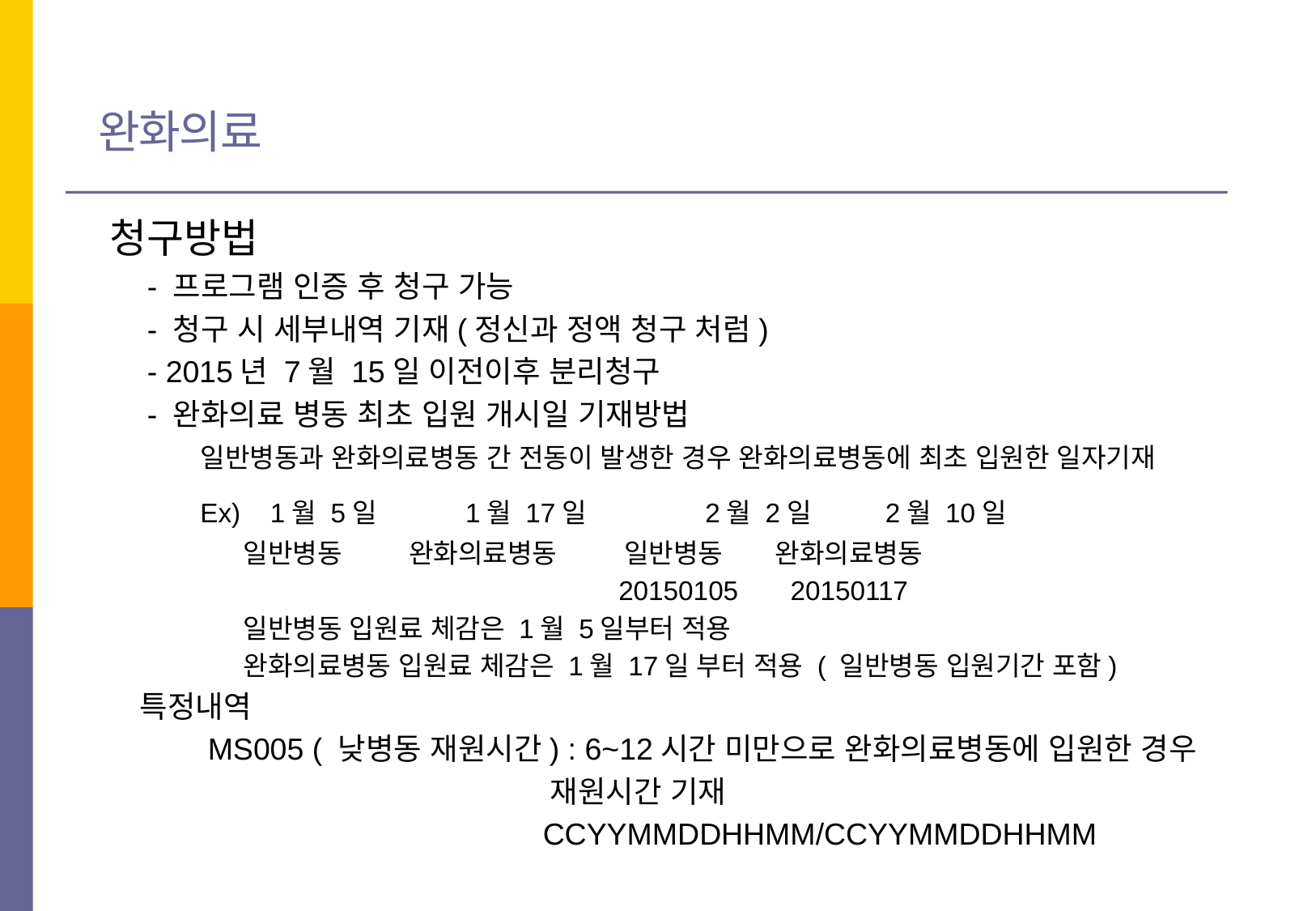

완화의료
청구방법
　- 프로그램 인증 후 청구 가능
　- 청구 시 세부내역 기재(정신과 정액 청구 처럼)
　- 2015년 7월 15일 이전이후 분리청구
　- 완화의료 병동 최초 입원 개시일 기재방법
　　　일반병동과 완화의료병동 간 전동이 발생한 경우 완화의료병동에 최초 입원한 일자기재
　　Ex)    1월 5일           1월 17일               2월 2일         2월 10일
                 일반병동         완화의료병동         일반병동       완화의료병동
                                                                    20150105       20150117
                 일반병동 입원료 체감은 1월 5일부터 적용
                 완화의료병동 입원료 체감은 1월 17일 부터 적용 ( 일반병동 입원기간 포함)
　특정내역
　　　MS005 ( 낮병동 재원시간) : 6~12시간 미만으로 완화의료병동에 입원한 경우
                                                   재원시간 기재
                                                   CCYYMMDDHHMM/CCYYMMDDHHMM